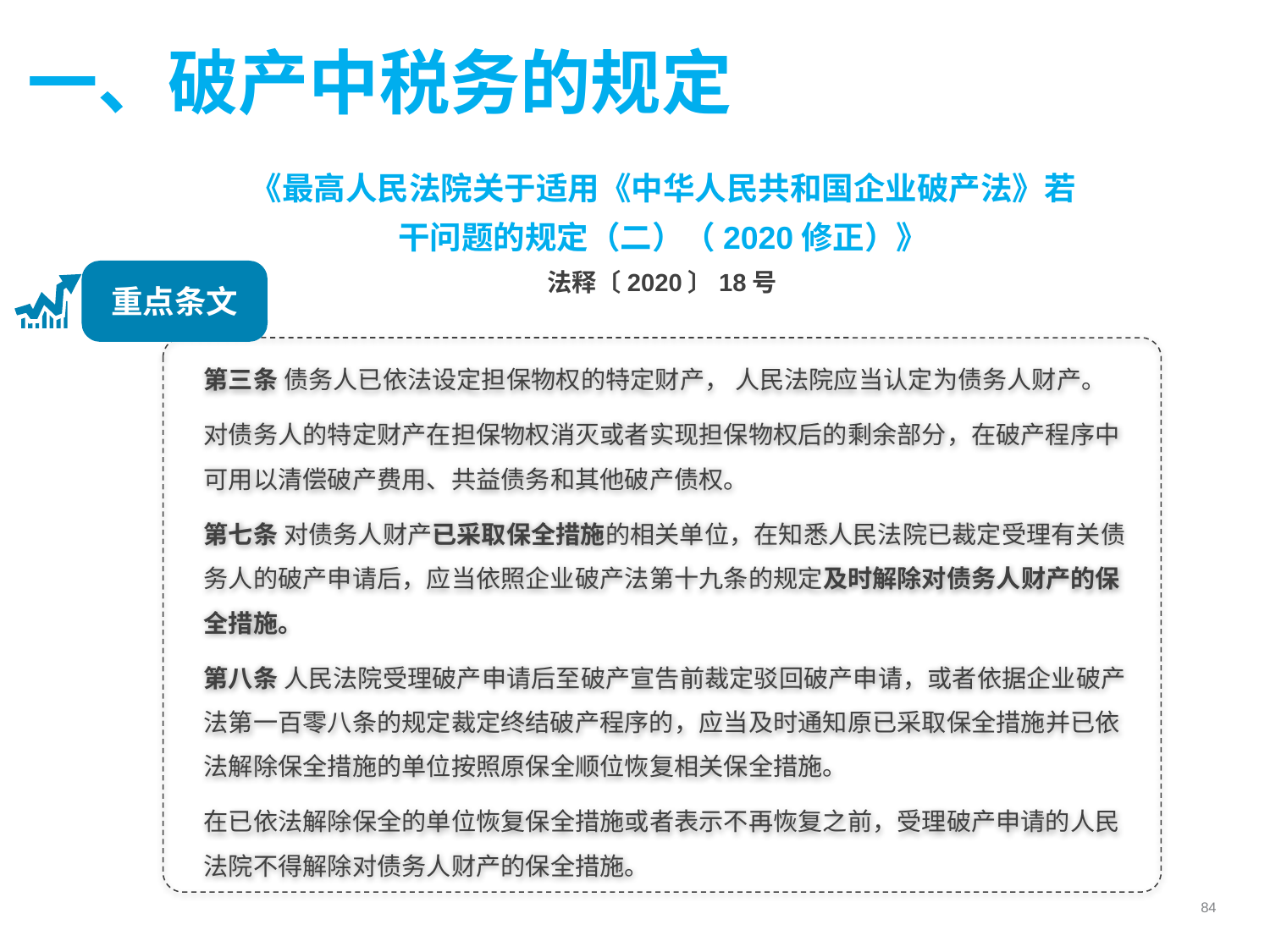

一、破产中税务的规定

《最高人民法院关于适用《中华人民共和国企业破产法》若干问题的规定（二）（2020修正）》
法释〔2020〕18号
重点条文

第三条 债务人已依法设定担保物权的特定财产， 人民法院应当认定为债务人财产。
对债务人的特定财产在担保物权消灭或者实现担保物权后的剩余部分，在破产程序中可用以清偿破产费用、共益债务和其他破产债权。
第七条 对债务人财产已采取保全措施的相关单位，在知悉人民法院已裁定受理有关债务人的破产申请后，应当依照企业破产法第十九条的规定及时解除对债务人财产的保全措施。
第八条 人民法院受理破产申请后至破产宣告前裁定驳回破产申请，或者依据企业破产法第一百零八条的规定裁定终结破产程序的，应当及时通知原已采取保全措施并已依法解除保全措施的单位按照原保全顺位恢复相关保全措施。
在已依法解除保全的单位恢复保全措施或者表示不再恢复之前，受理破产申请的人民法院不得解除对债务人财产的保全措施。

84